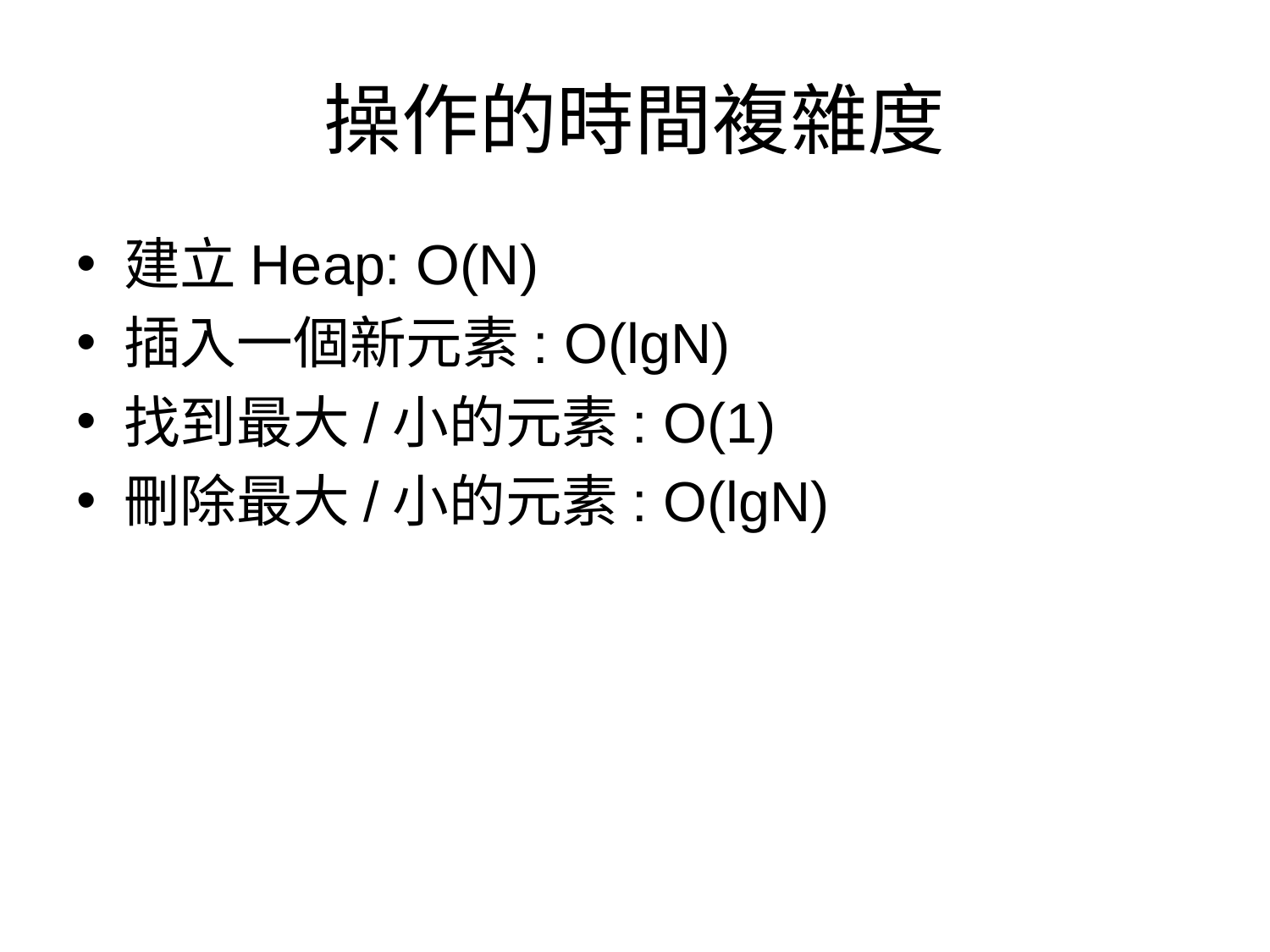

# 操作的時間複雜度
建立Heap: O(N)
插入一個新元素: O(lgN)
找到最大/小的元素: O(1)
刪除最大/小的元素: O(lgN)